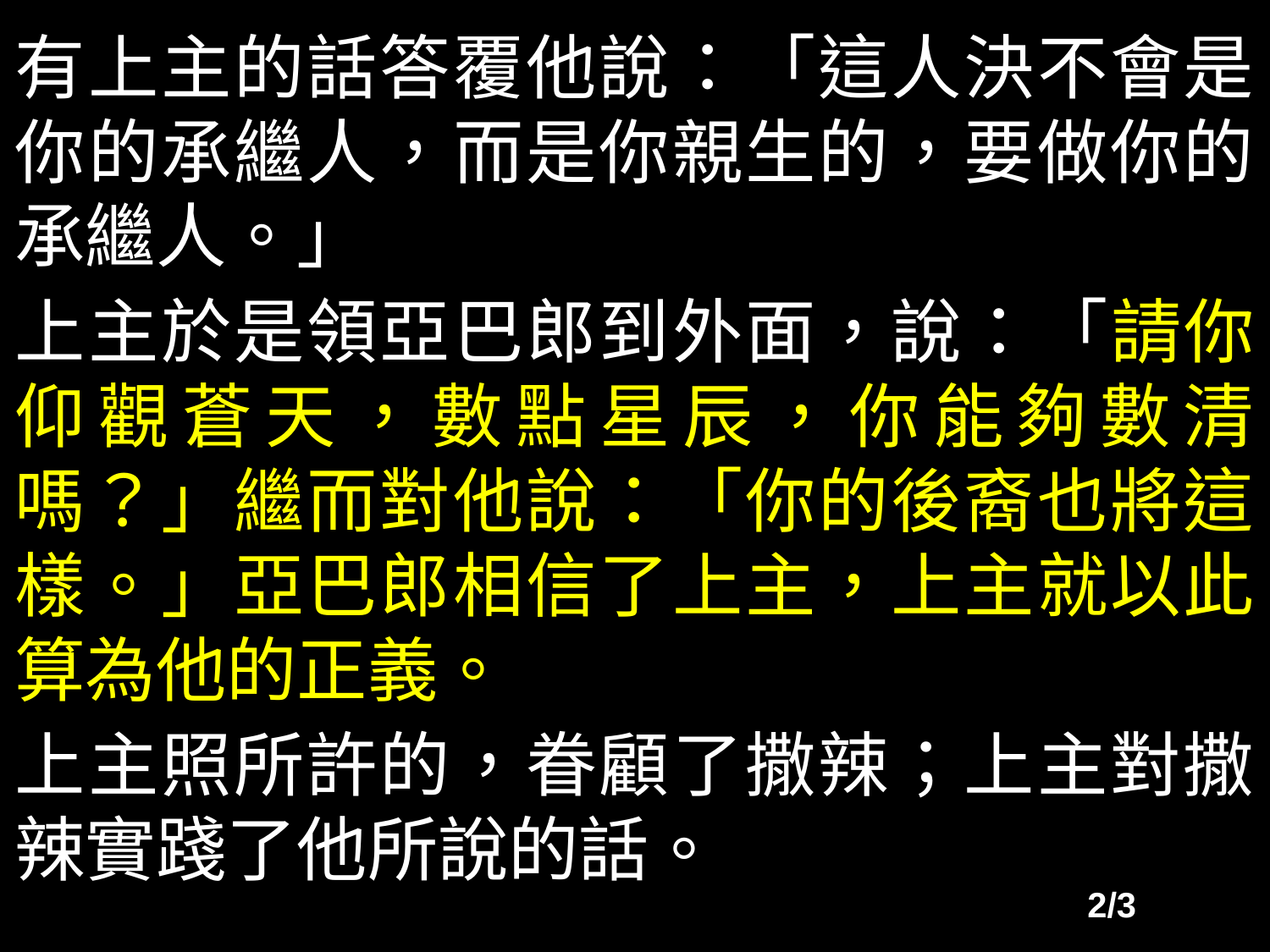

有上主的話答覆他說：「這人決不會是你的承繼人，而是你親生的，要做你的承繼人。」
上主於是領亞巴郎到外面，說：「請你仰觀蒼天，數點星辰，你能夠數清嗎？」繼而對他說：「你的後裔也將這樣。」亞巴郎相信了上主，上主就以此算為他的正義。
上主照所許的，眷顧了撒辣；上主對撒辣實踐了他所說的話。
2/3